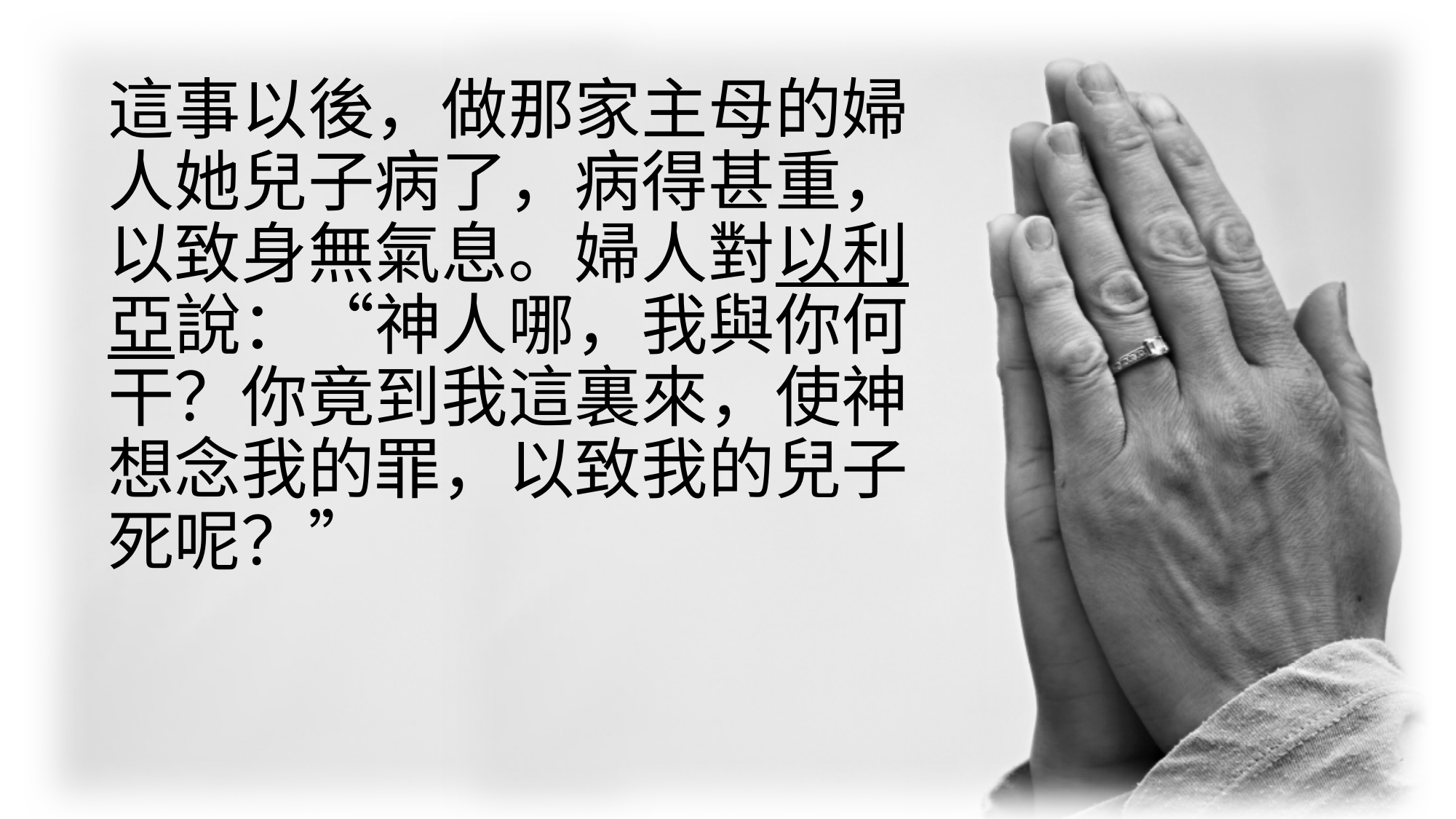

這事以後，做那家主母的婦人她兒子病了，病得甚重，以致身無氣息。婦人對以利亞說：“神人哪，我與你何干？你竟到我這裏來，使神想念我的罪，以致我的兒子死呢？”